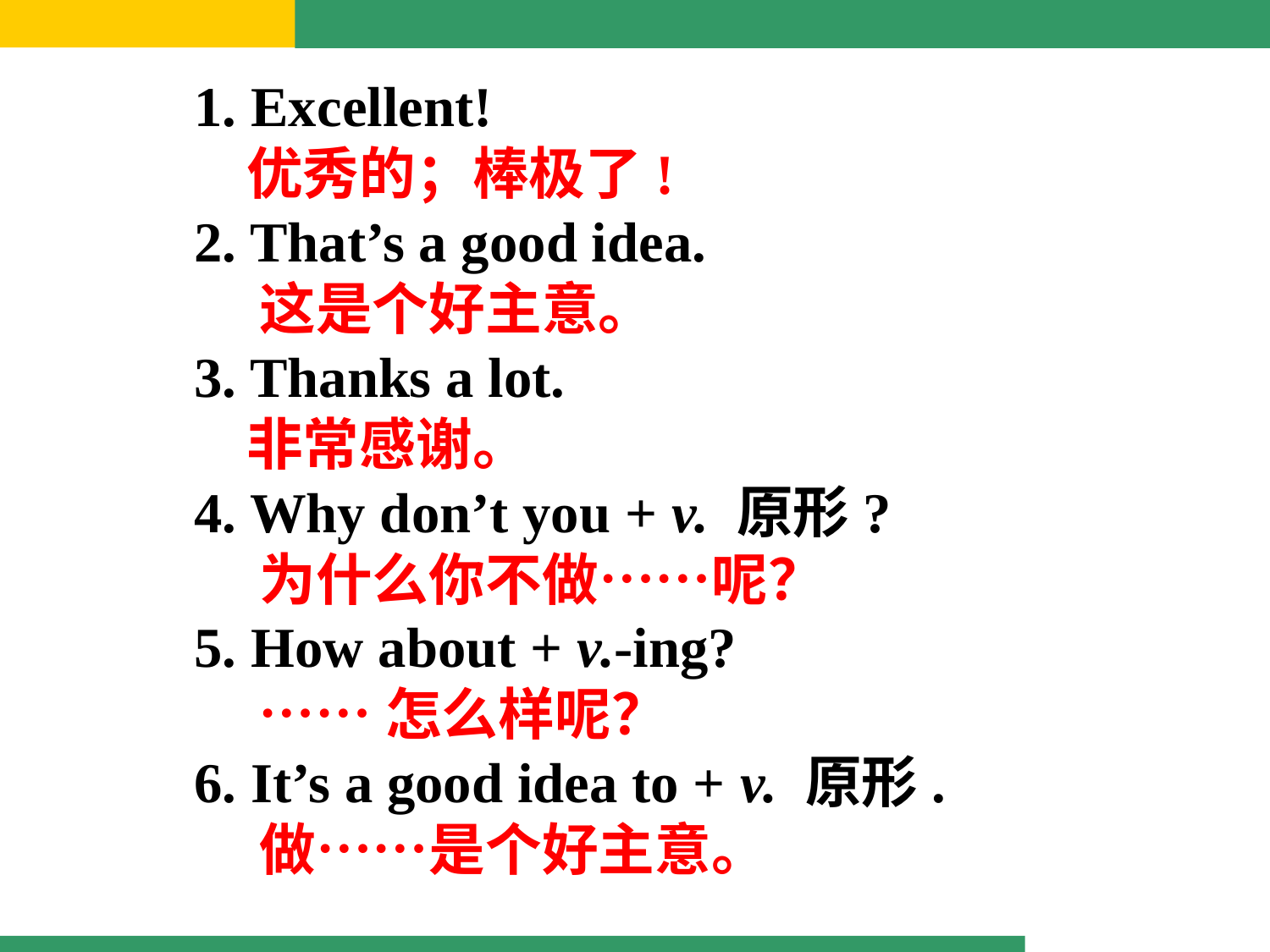

1. Excellent!
   优秀的；棒极了!
2. That’s a good idea.
    这是个好主意。
3. Thanks a lot.
   非常感谢。
4. Why don’t you + v. 原形?
    为什么你不做……呢？
5. How about + v.-ing?
     ……怎么样呢？
6. It’s a good idea to + v. 原形.
    做……是个好主意。